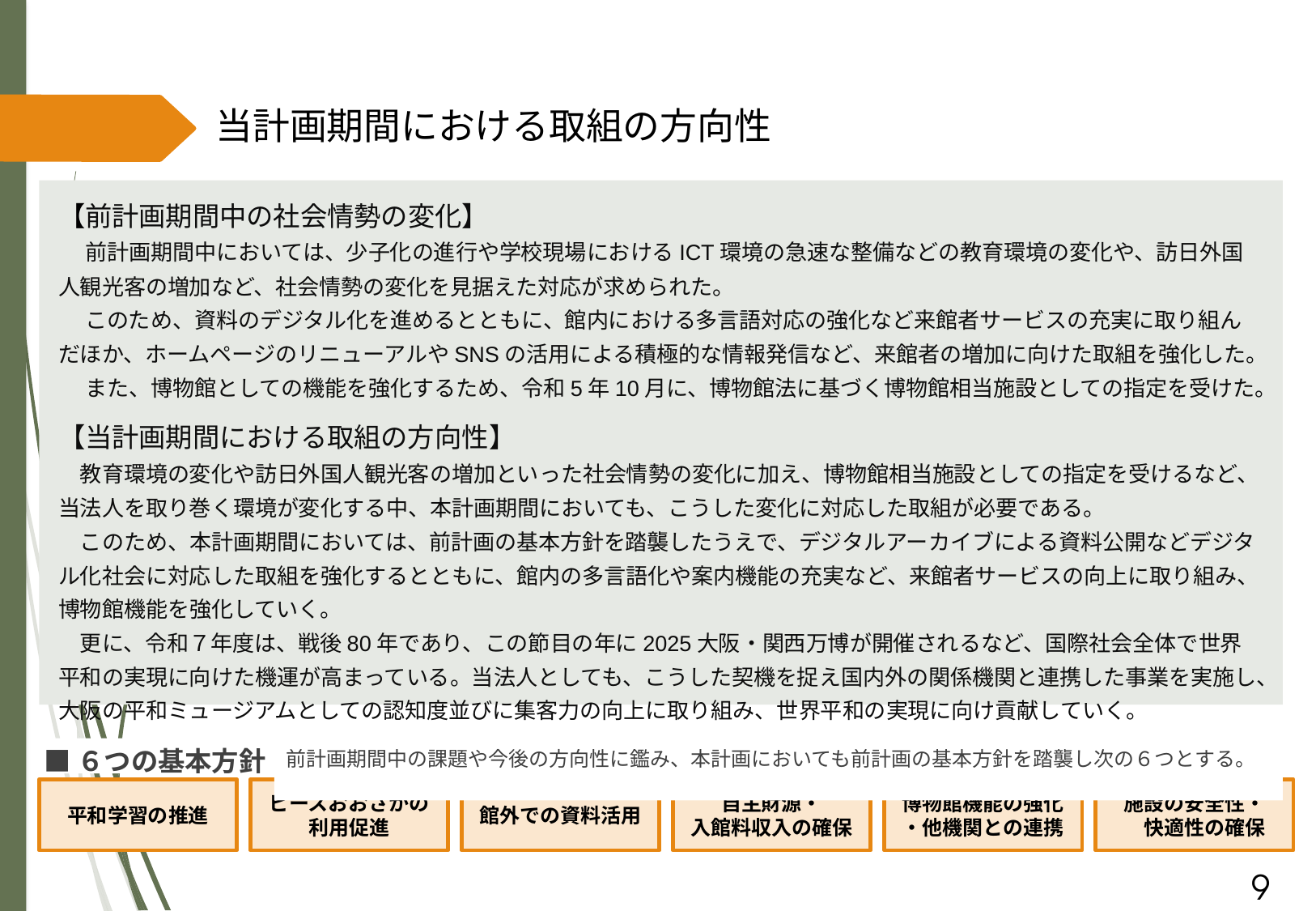

# 当計画期間における取組の方向性
【前計画期間中の社会情勢の変化】
　前計画期間中においては、少子化の進行や学校現場におけるICT環境の急速な整備などの教育環境の変化や、訪日外国人観光客の増加など、社会情勢の変化を見据えた対応が求められた。
　 このため、資料のデジタル化を進めるとともに、館内における多言語対応の強化など来館者サービスの充実に取り組んだほか、ホームページのリニューアルやSNSの活用による積極的な情報発信など、来館者の増加に向けた取組を強化した。
　 また、博物館としての機能を強化するため、令和5年10月に、博物館法に基づく博物館相当施設としての指定を受けた。

【当計画期間における取組の方向性】
　教育環境の変化や訪日外国人観光客の増加といった社会情勢の変化に加え、博物館相当施設としての指定を受けるなど、当法人を取り巻く環境が変化する中、本計画期間においても、こうした変化に対応した取組が必要である。
　このため、本計画期間においては、前計画の基本方針を踏襲したうえで、デジタルアーカイブによる資料公開などデジタル化社会に対応した取組を強化するとともに、館内の多言語化や案内機能の充実など、来館者サービスの向上に取り組み、博物館機能を強化していく。
　更に、令和７年度は、戦後80年であり、この節目の年に2025大阪・関西万博が開催されるなど、国際社会全体で世界平和の実現に向けた機運が高まっている。当法人としても、こうした契機を捉え国内外の関係機関と連携した事業を実施し、大阪の平和ミュージアムとしての認知度並びに集客力の向上に取り組み、世界平和の実現に向け貢献していく。

■６つの基本方針
前計画期間中の課題や今後の方向性に鑑み、本計画においても前計画の基本方針を踏襲し次の６つとする。
平和学習の推進
ピースおおさかの利用促進
館外での資料活用
自主財源・
入館料収入の確保
博物館機能の強化
・他機関との連携
施設の安全性・
　快適性の確保
9